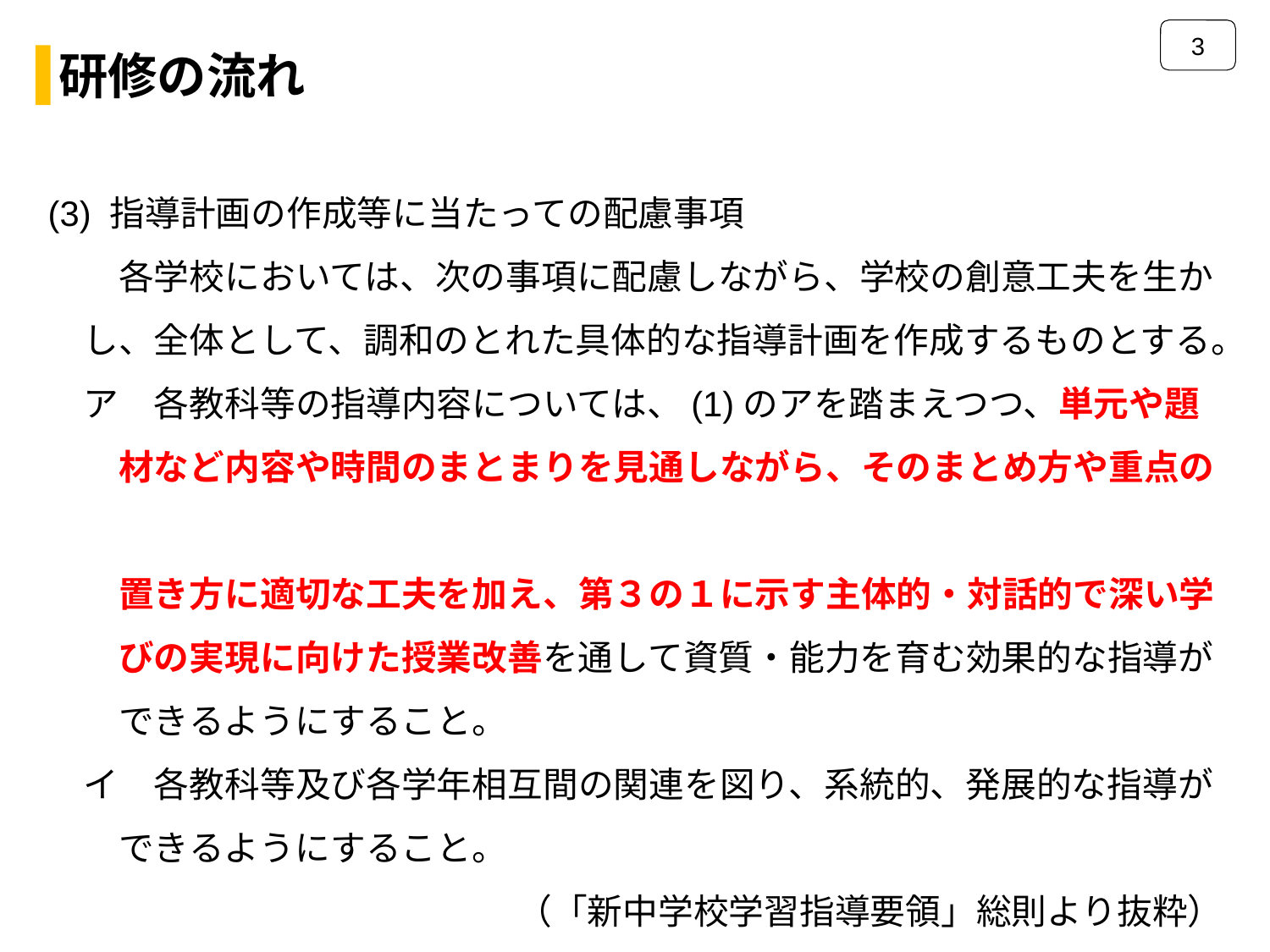

3
研修の流れ

(3) 指導計画の作成等に当たっての配慮事項
　　各学校においては、次の事項に配慮しながら、学校の創意工夫を生か
　し、全体として、調和のとれた具体的な指導計画を作成するものとする。
　ア　各教科等の指導内容については、(1)のアを踏まえつつ、単元や題
　　材など内容や時間のまとまりを見通しながら、そのまとめ方や重点の
　　置き方に適切な工夫を加え、第３の１に示す主体的・対話的で深い学
　　びの実現に向けた授業改善を通して資質・能力を育む効果的な指導が
　　できるようにすること。
　イ　各教科等及び各学年相互間の関連を図り、系統的、発展的な指導が
　　できるようにすること。
　　　　（「新中学校学習指導要領」総則より抜粋）